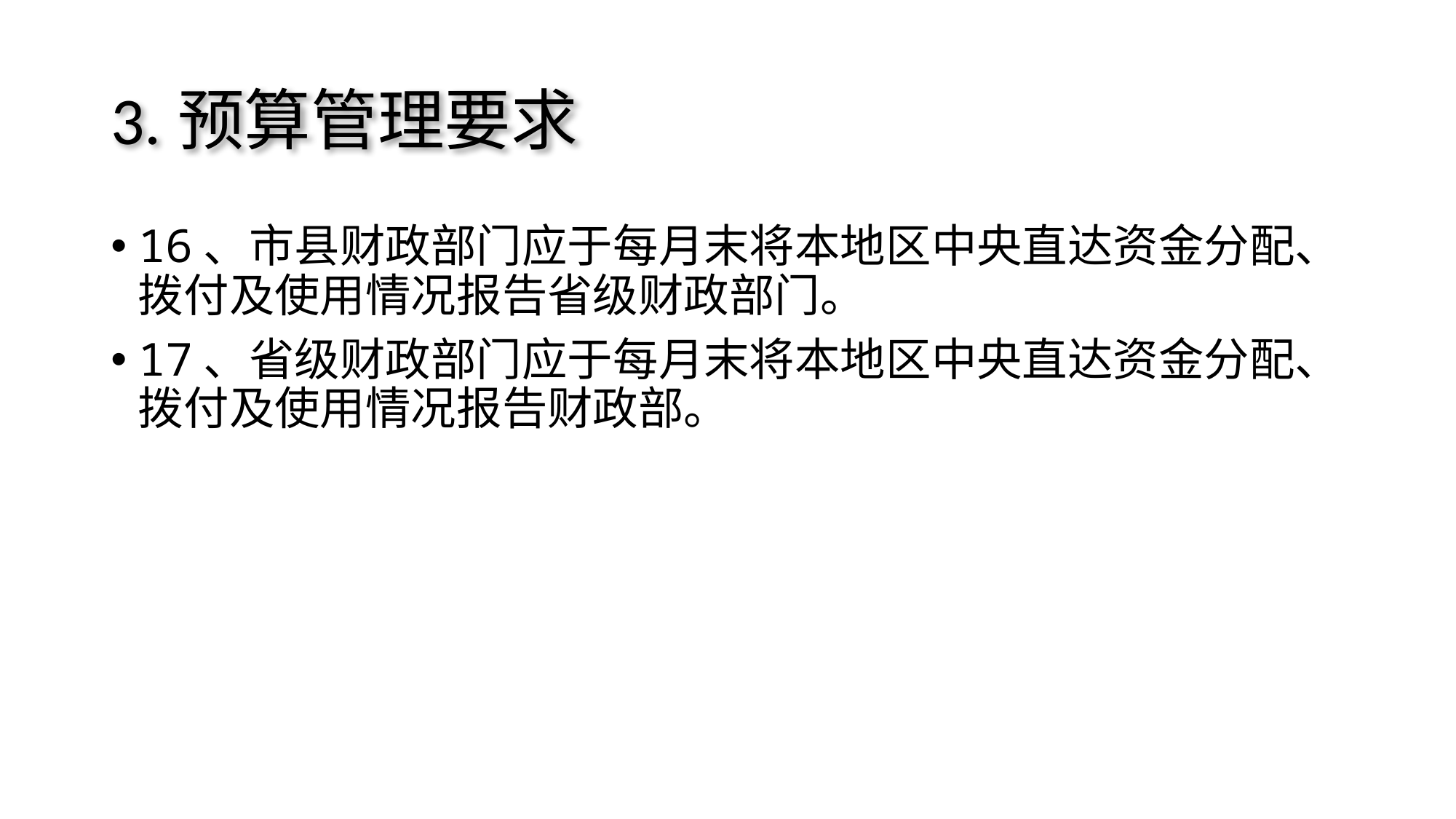

# 3.预算管理要求
16、市县财政部门应于每月末将本地区中央直达资金分配、拨付及使用情况报告省级财政部门。
17、省级财政部门应于每月末将本地区中央直达资金分配、拨付及使用情况报告财政部。

19